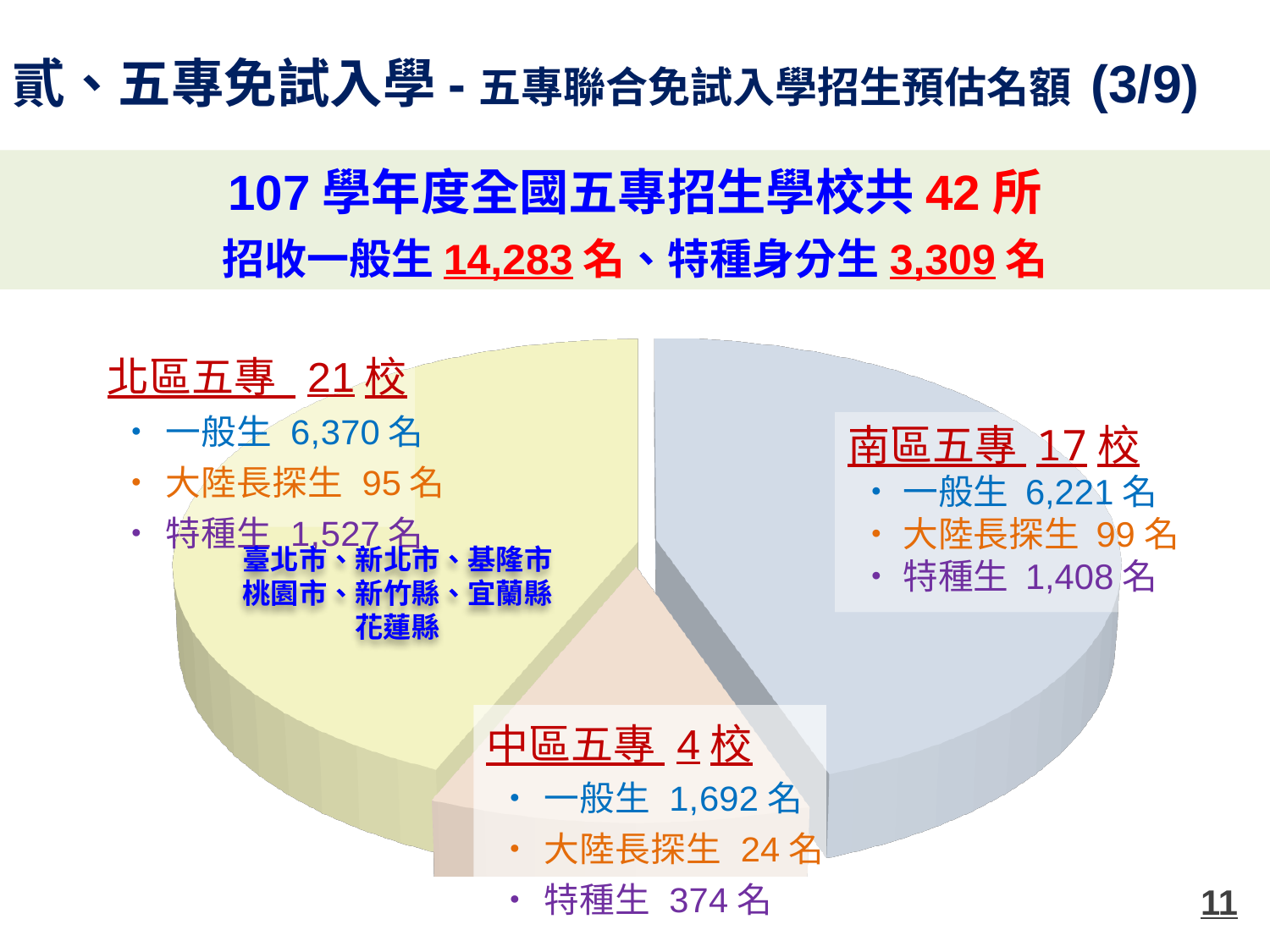

貳、五專免試入學-五專聯合免試入學招生預估名額 (3/9)
107學年度全國五專招生學校共42所
招收一般生14,283名、特種身分生3,309名

[unsupported chart]

南區五專 17校
•一般生 6,221名
•大陸長探生 99名
•特種生 1,408名
臺北市、新北市、基隆市
桃園市、新竹縣、宜蘭縣
花蓮縣
11